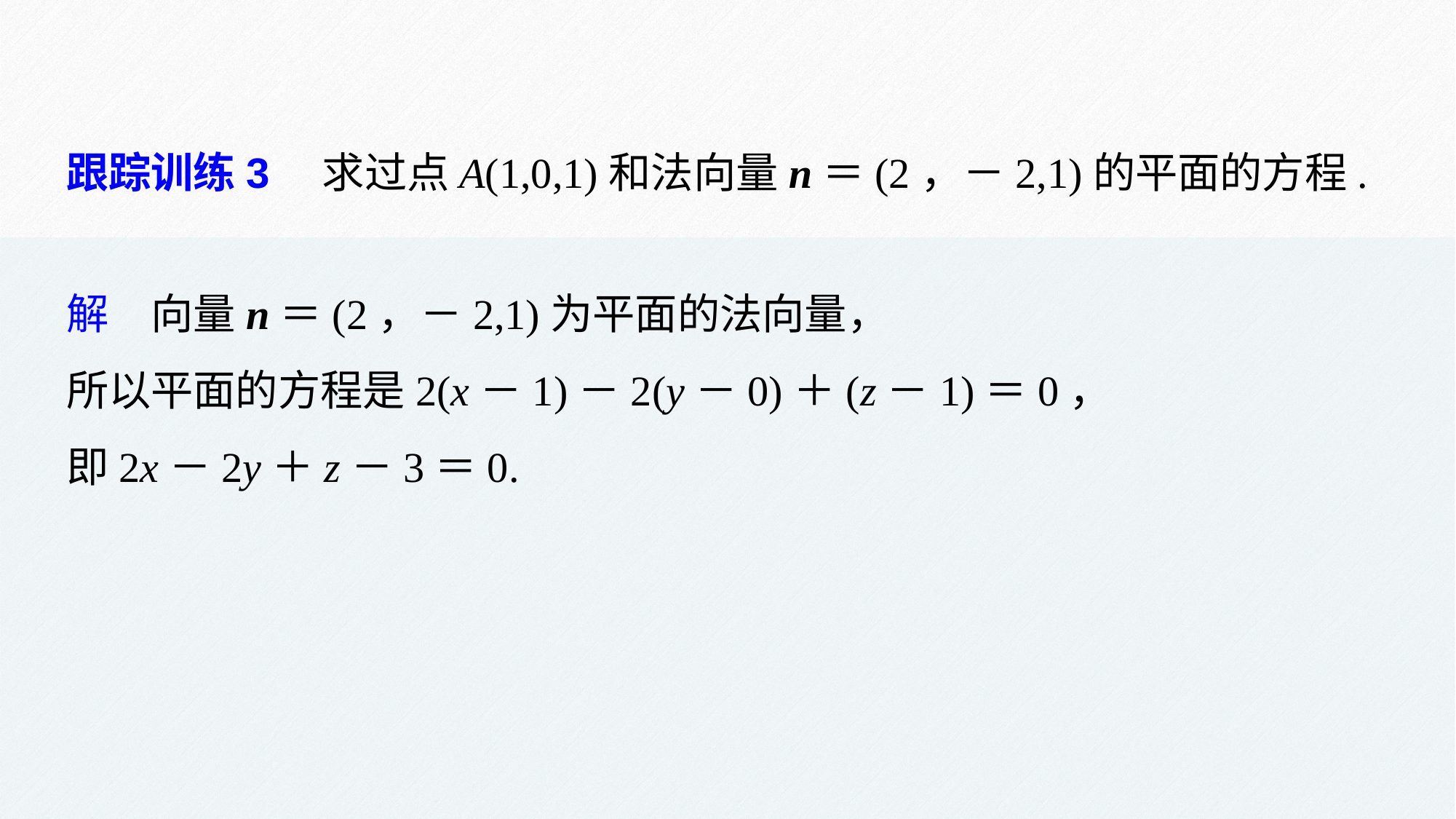

跟踪训练3　求过点A(1,0,1)和法向量n＝(2，－2,1)的平面的方程.
解　向量n＝(2，－2,1)为平面的法向量，
所以平面的方程是2(x－1)－2(y－0)＋(z－1)＝0，
即2x－2y＋z－3＝0.